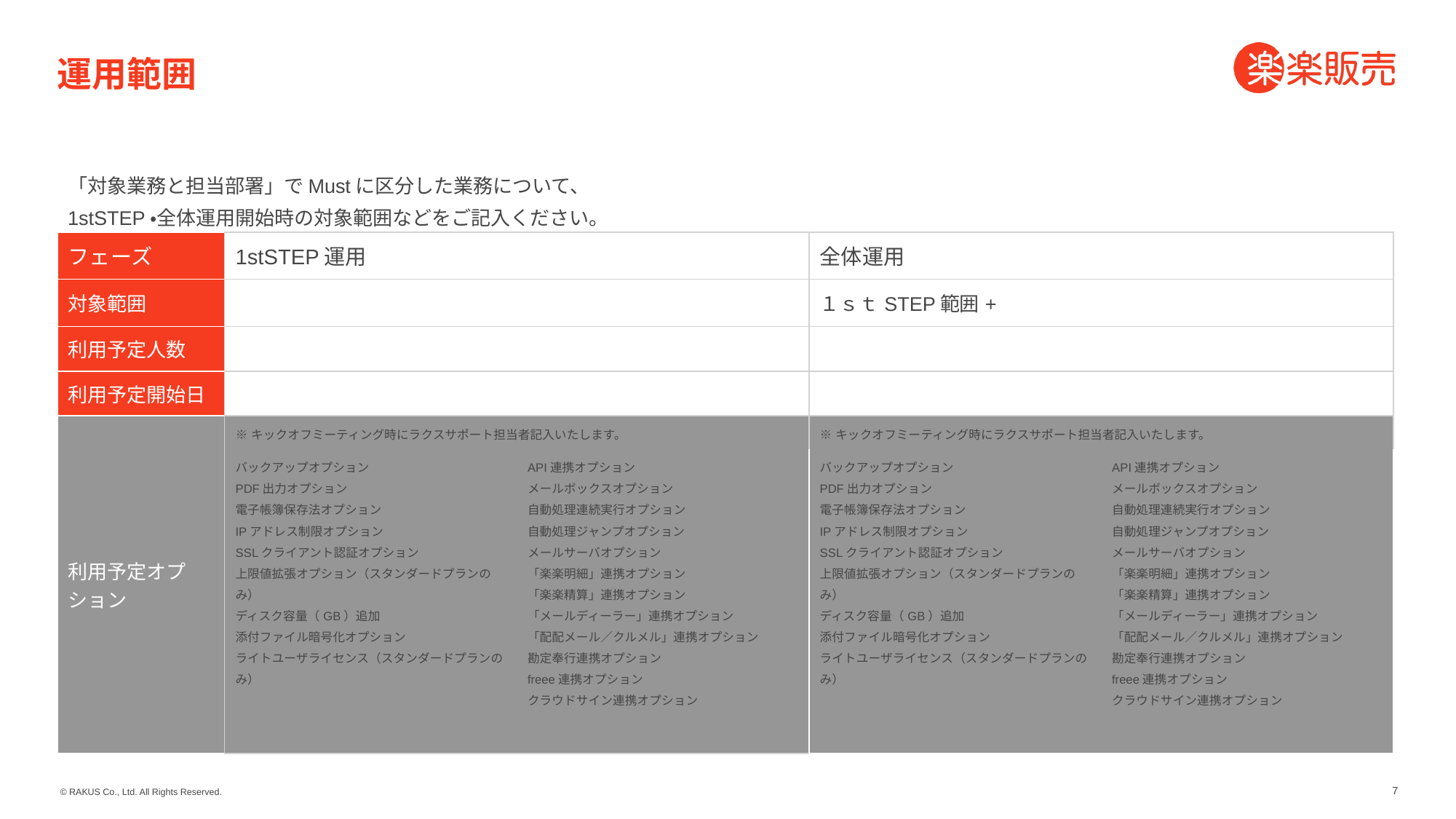

# 運用範囲
「対象業務と担当部署」でMustに区分した業務について、
1stSTEP・全体運用開始時の対象範囲などをご記入ください。
| フェーズ | 1stSTEP運用 |  | 全体運用 |  |
| --- | --- | --- | --- | --- |
| 対象範囲 |  |  | １ｓｔSTEP範囲+ |  |
| 利用予定人数 |  |  |  |  |
| 利用予定開始日 |  |  |  |  |
| 利用予定オプション | ※キックオフミーティング時にラクスサポート担当者記入いたします。 |  | ※キックオフミーティング時にラクスサポート担当者記入いたします。 |  |
|  | バックアップオプション PDF出力オプション 電子帳簿保存法オプション IPアドレス制限オプション SSLクライアント認証オプション 上限値拡張オプション（スタンダードプランのみ） ディスク容量（GB）追加 添付ファイル暗号化オプション ライトユーザライセンス（スタンダードプランのみ） | API連携オプション メールボックスオプション 自動処理連続実行オプション 自動処理ジャンプオプション メールサーバオプション 「楽楽明細」連携オプション 「楽楽精算」連携オプション 「メールディーラー」連携オプション 「配配メール／クルメル」連携オプション 勘定奉行連携オプション freee連携オプション クラウドサイン連携オプション | バックアップオプション PDF出力オプション 電子帳簿保存法オプション IPアドレス制限オプション SSLクライアント認証オプション 上限値拡張オプション（スタンダードプランのみ） ディスク容量（GB）追加 添付ファイル暗号化オプション ライトユーザライセンス（スタンダードプランのみ） | API連携オプション メールボックスオプション 自動処理連続実行オプション 自動処理ジャンプオプション メールサーバオプション 「楽楽明細」連携オプション 「楽楽精算」連携オプション 「メールディーラー」連携オプション 「配配メール／クルメル」連携オプション 勘定奉行連携オプション freee連携オプション クラウドサイン連携オプション |
7